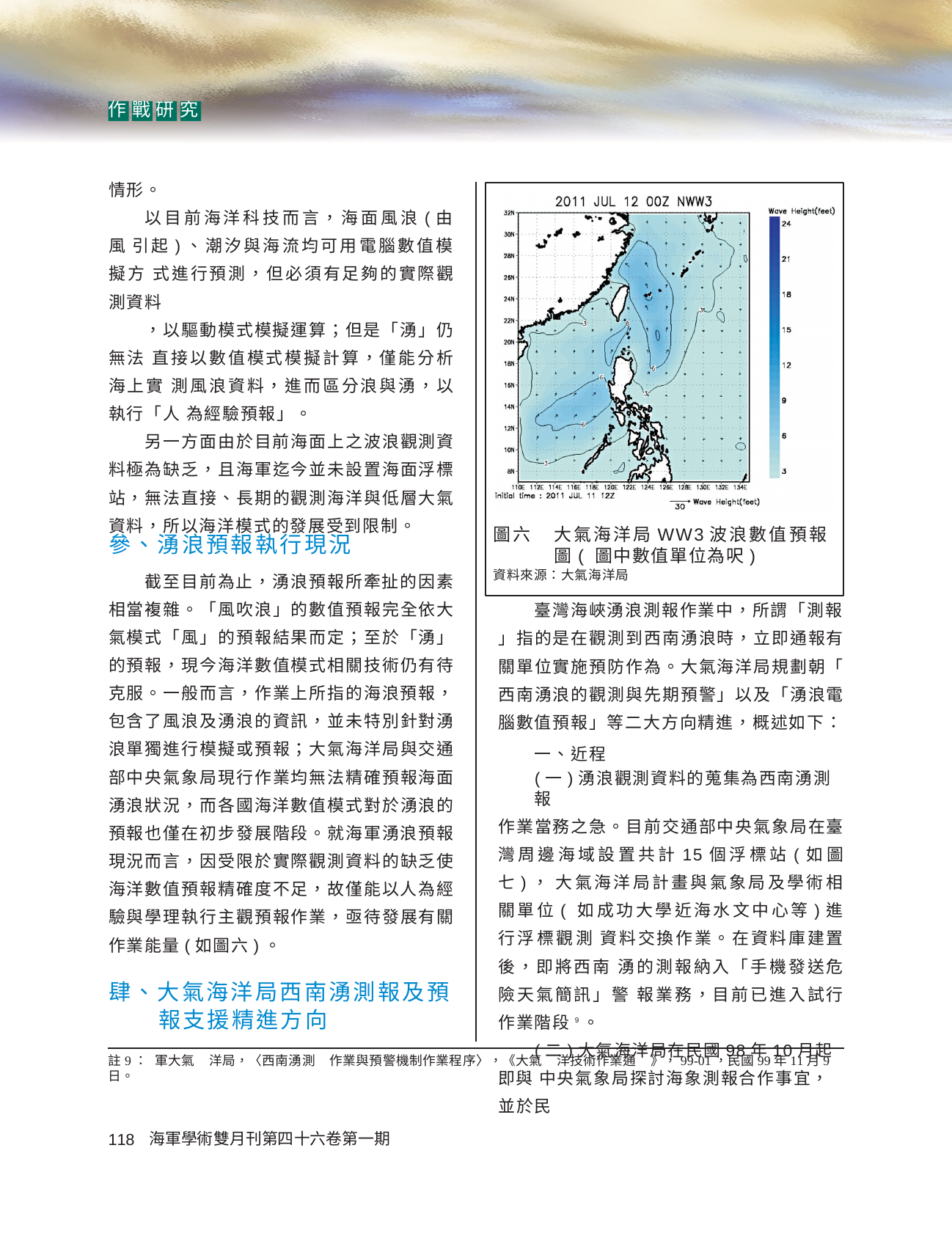

作 戰 研 究

情形。
以目前海洋科技而言，海面風浪(由風 引起)、潮汐與海流均可用電腦數值模擬方 式進行預測，但必須有足夠的實際觀測資料
，以驅動模式模擬運算；但是「湧」仍無法 直接以數值模式模擬計算，僅能分析海上實 測風浪資料，進而區分浪與湧，以執行「人 為經驗預報」。
另一方面由於目前海面上之波浪觀測資 料極為缺乏，且海軍迄今並未設置海面浮標 站，無法直接、長期的觀測海洋與低層大氣 資料，所以海洋模式的發展受到限制。

圖六	大氣海洋局WW3波浪數值預報圖( 圖中數值單位為呎)
參、湧浪預報執行現況
截至目前為止，湧浪預報所牽扯的因素 相當複雜。「風吹浪」的數值預報完全依大 氣模式「風」的預報結果而定；至於「湧」 的預報，現今海洋數值模式相關技術仍有待 克服。一般而言，作業上所指的海浪預報， 包含了風浪及湧浪的資訊，並未特別針對湧 浪單獨進行模擬或預報；大氣海洋局與交通 部中央氣象局現行作業均無法精確預報海面 湧浪狀況，而各國海洋數值模式對於湧浪的 預報也僅在初步發展階段。就海軍湧浪預報 現況而言，因受限於實際觀測資料的缺乏使 海洋數值預報精確度不足，故僅能以人為經 驗與學理執行主觀預報作業，亟待發展有關 作業能量(如圖六)。
資料來源：大氣海洋局
臺灣海峽湧浪測報作業中，所謂「測報
」指的是在觀測到西南湧浪時，立即通報有 關單位實施預防作為。大氣海洋局規劃朝「 西南湧浪的觀測與先期預警」以及「湧浪電 腦數值預報」等二大方向精進，概述如下：

一、近程
(一)湧浪觀測資料的蒐集為西南湧測報
作業當務之急。目前交通部中央氣象局在臺 灣周邊海域設置共計15個浮標站(如圖七)， 大氣海洋局計畫與氣象局及學術相關單位( 如成功大學近海水文中心等)進行浮標觀測 資料交換作業。在資料庫建置後，即將西南 湧的測報納入「手機發送危險天氣簡訊」警 報業務，目前已進入試行作業階段9。
(二)大氣海洋局在民國98年10月起即與 中央氣象局探討海象測報合作事宜，並於民
肆、大氣海洋局西南湧測報及預 報支援精進方向

註9：  軍大氣    洋局，〈西南湧測    作業與預警機制作業程序〉，《大氣    洋技術作業通    》，99-01，民國99年11月9日。
海軍學術雙月刊第四十六卷第一期
118